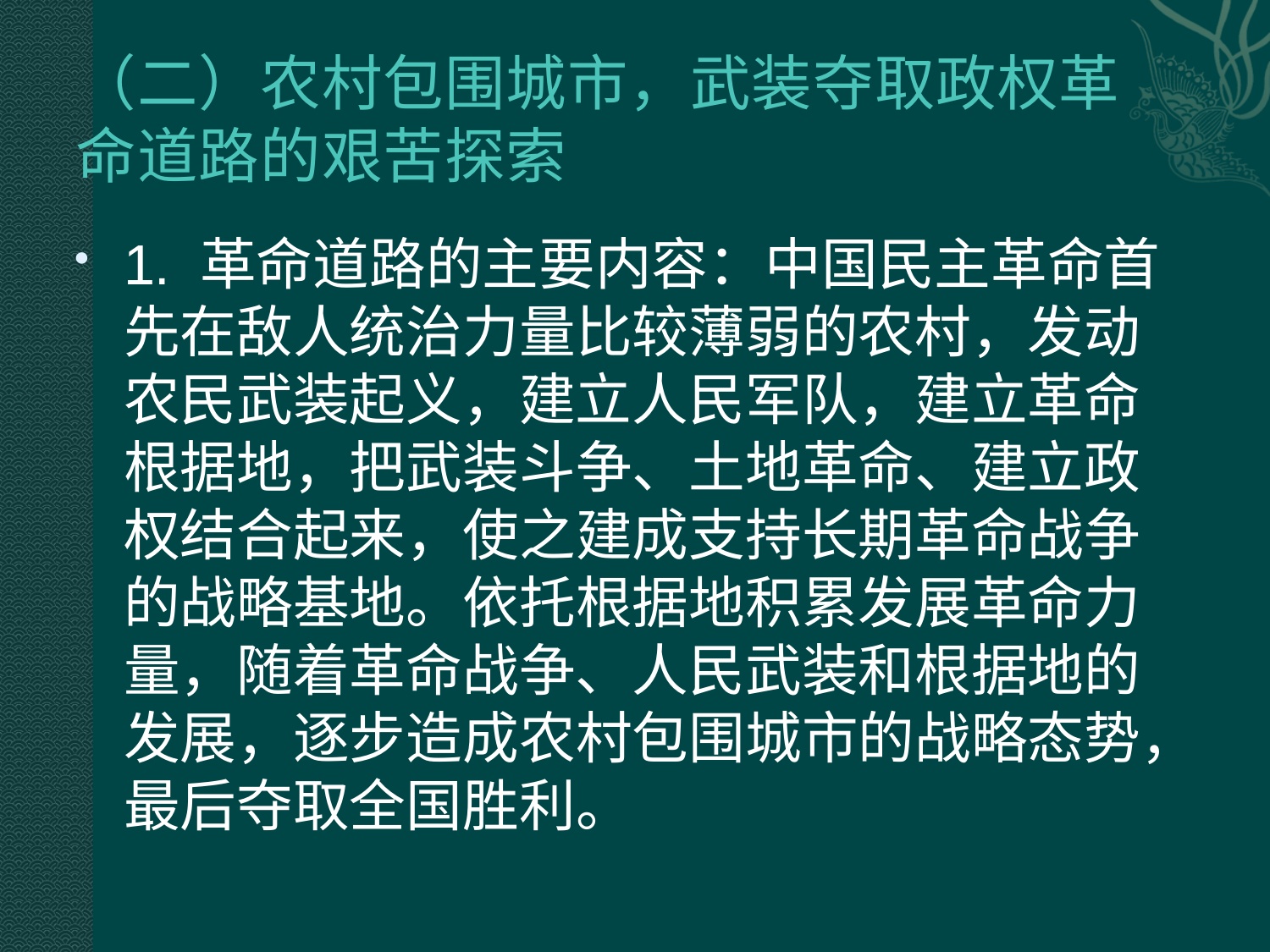

# （二）农村包围城市，武装夺取政权革命道路的艰苦探索
1. 革命道路的主要内容：中国民主革命首先在敌人统治力量比较薄弱的农村，发动农民武装起义，建立人民军队，建立革命根据地，把武装斗争、土地革命、建立政权结合起来，使之建成支持长期革命战争的战略基地。依托根据地积累发展革命力量，随着革命战争、人民武装和根据地的发展，逐步造成农村包围城市的战略态势，最后夺取全国胜利。